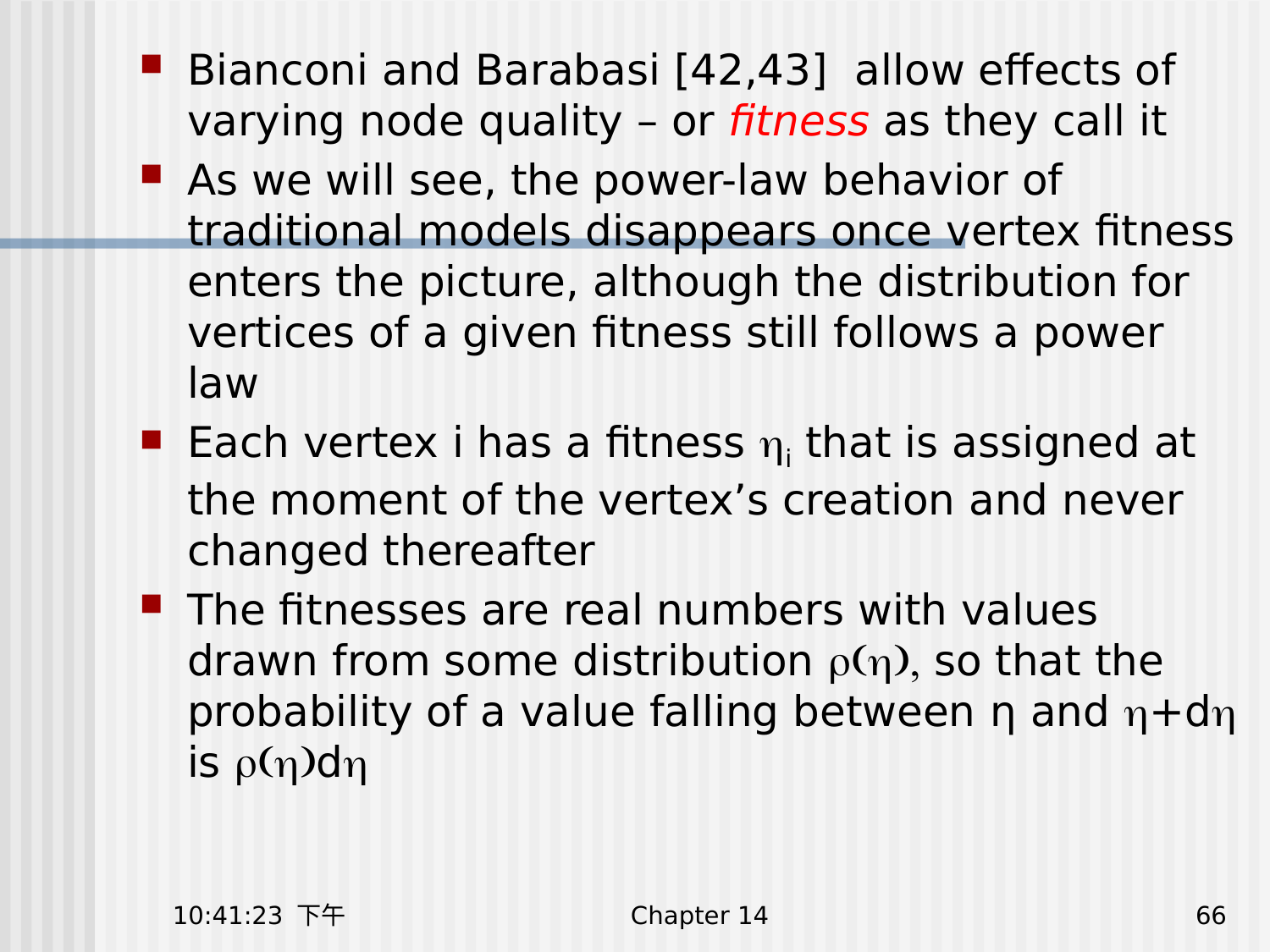

Bianconi and Barabasi [42,43]  allow effects of varying node quality – or fitness as they call it
As we will see, the power-law behavior of traditional models disappears once vertex fitness enters the picture, although the distribution for vertices of a given fitness still follows a power law
Each vertex i has a fitness ηi that is assigned at the moment of the vertex’s creation and never changed thereafter
The fitnesses are real numbers with values drawn from some distribution ρ(η), so that the probability of a value falling between η and η+dη is ρ(η)dη
10:41:23 下午
Chapter 14
66